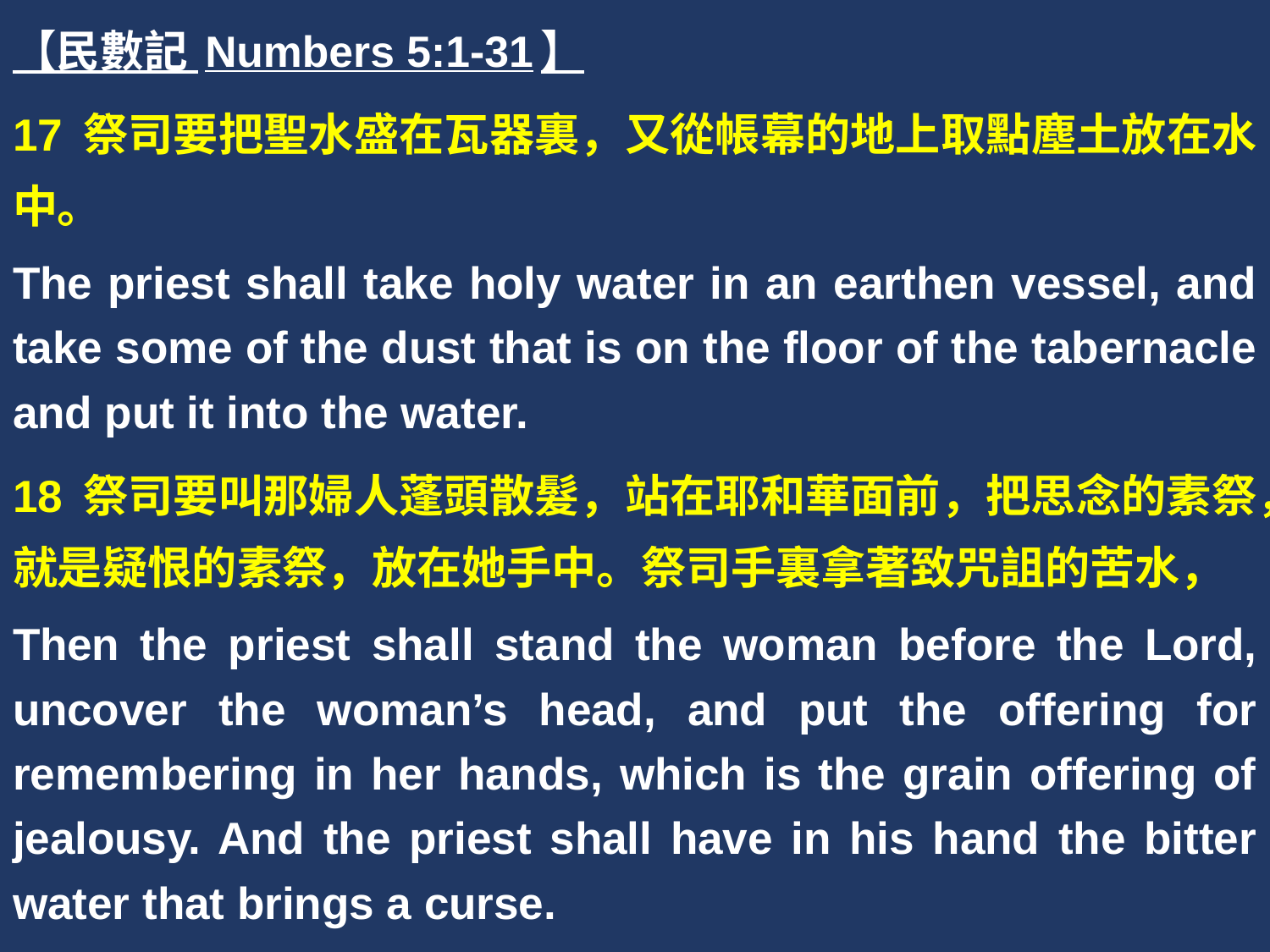

【民數記 Numbers 5:1-31】
17 祭司要把聖水盛在瓦器裏，又從帳幕的地上取點塵土放在水中。
The priest shall take holy water in an earthen vessel, and take some of the dust that is on the floor of the tabernacle and put it into the water.
18 祭司要叫那婦人蓬頭散髮，站在耶和華面前，把思念的素祭，就是疑恨的素祭，放在她手中。祭司手裏拿著致咒詛的苦水，
Then the priest shall stand the woman before the Lord, uncover the woman’s head, and put the offering for remembering in her hands, which is the grain offering of jealousy. And the priest shall have in his hand the bitter water that brings a curse.